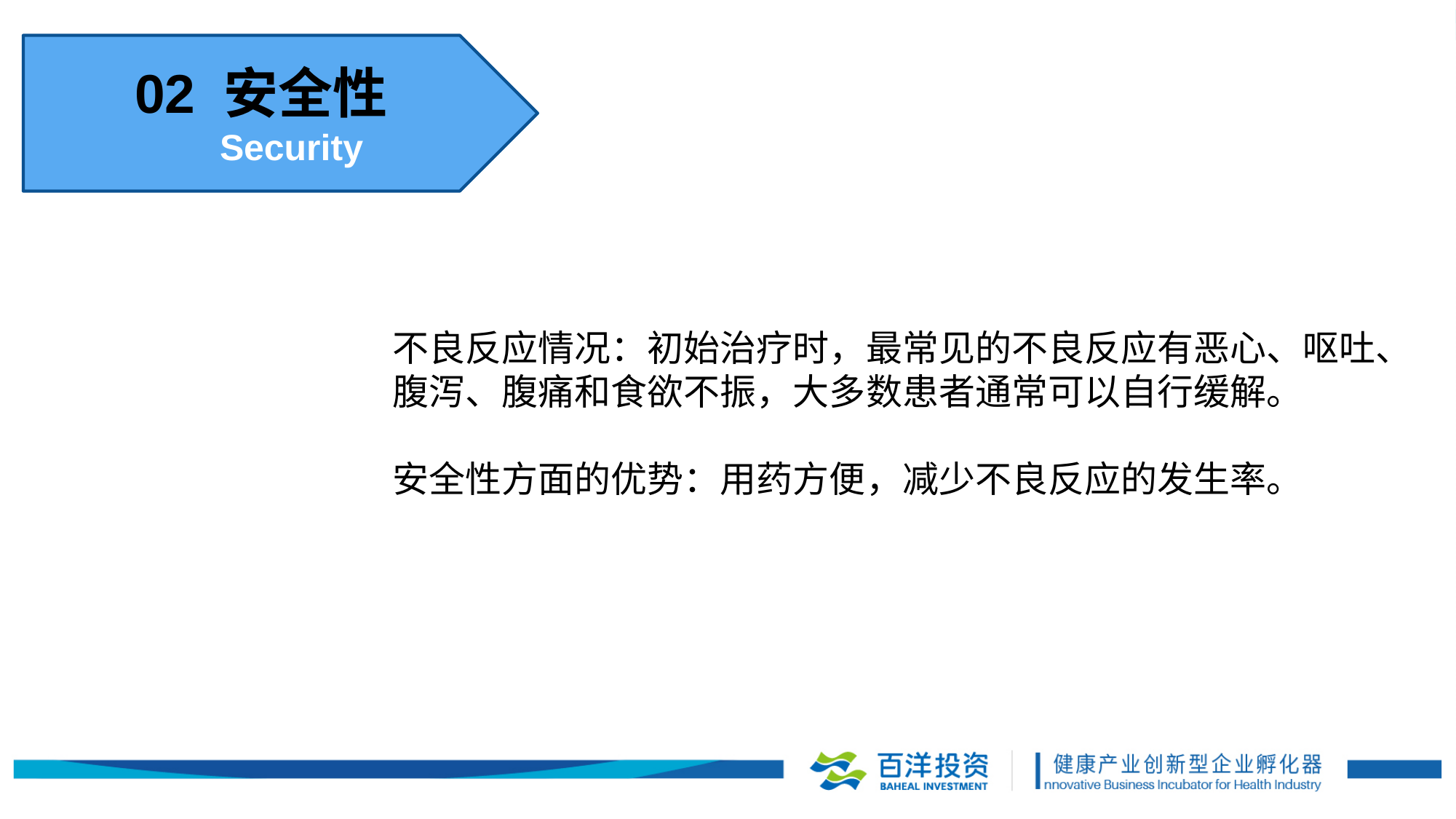

02 安全性
      Security
不良反应情况：初始治疗时，最常见的不良反应有恶心、呕吐、腹泻、腹痛和食欲不振，大多数患者通常可以自行缓解。

安全性方面的优势：用药方便，减少不良反应的发生率。